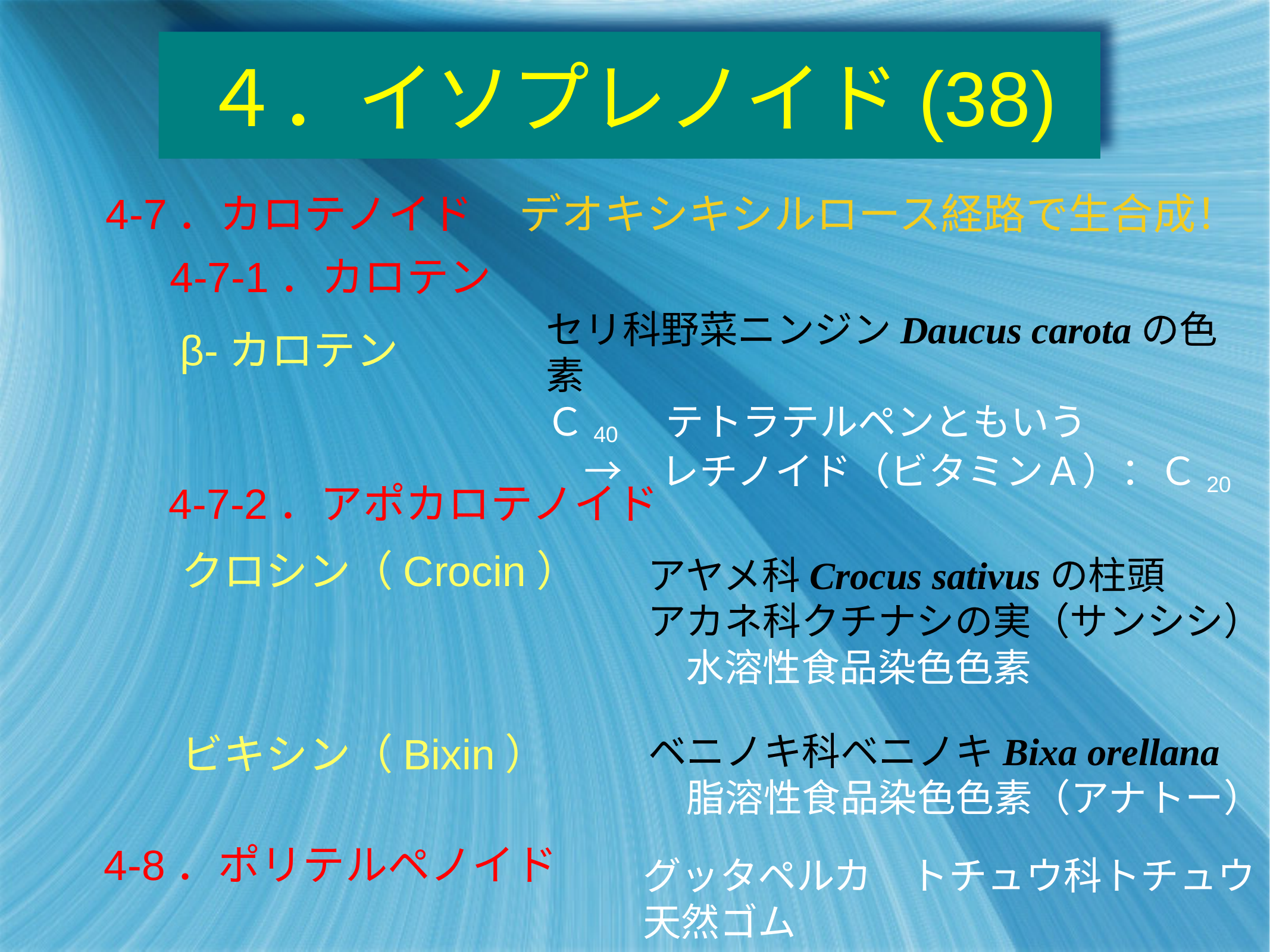

# ４．イソプレノイド(38)
4-7．カロテノイド
デオキシキシルロース経路で生合成！
4-7-1．カロテン
セリ科野菜ニンジンDaucus carotaの色素
Ｃ40　テトラテルペンともいう
　→　レチノイド（ビタミンＡ）：Ｃ20
β-カロテン
4-7-2．アポカロテノイド
クロシン（Crocin）
アヤメ科Crocus sativusの柱頭
アカネ科クチナシの実（サンシシ）
　水溶性食品染色色素
ビキシン（Bixin）
ベニノキ科ベニノキBixa orellana
　脂溶性食品染色色素（アナトー）
4-8．ポリテルペノイド
グッタペルカ　トチュウ科トチュウ
天然ゴム